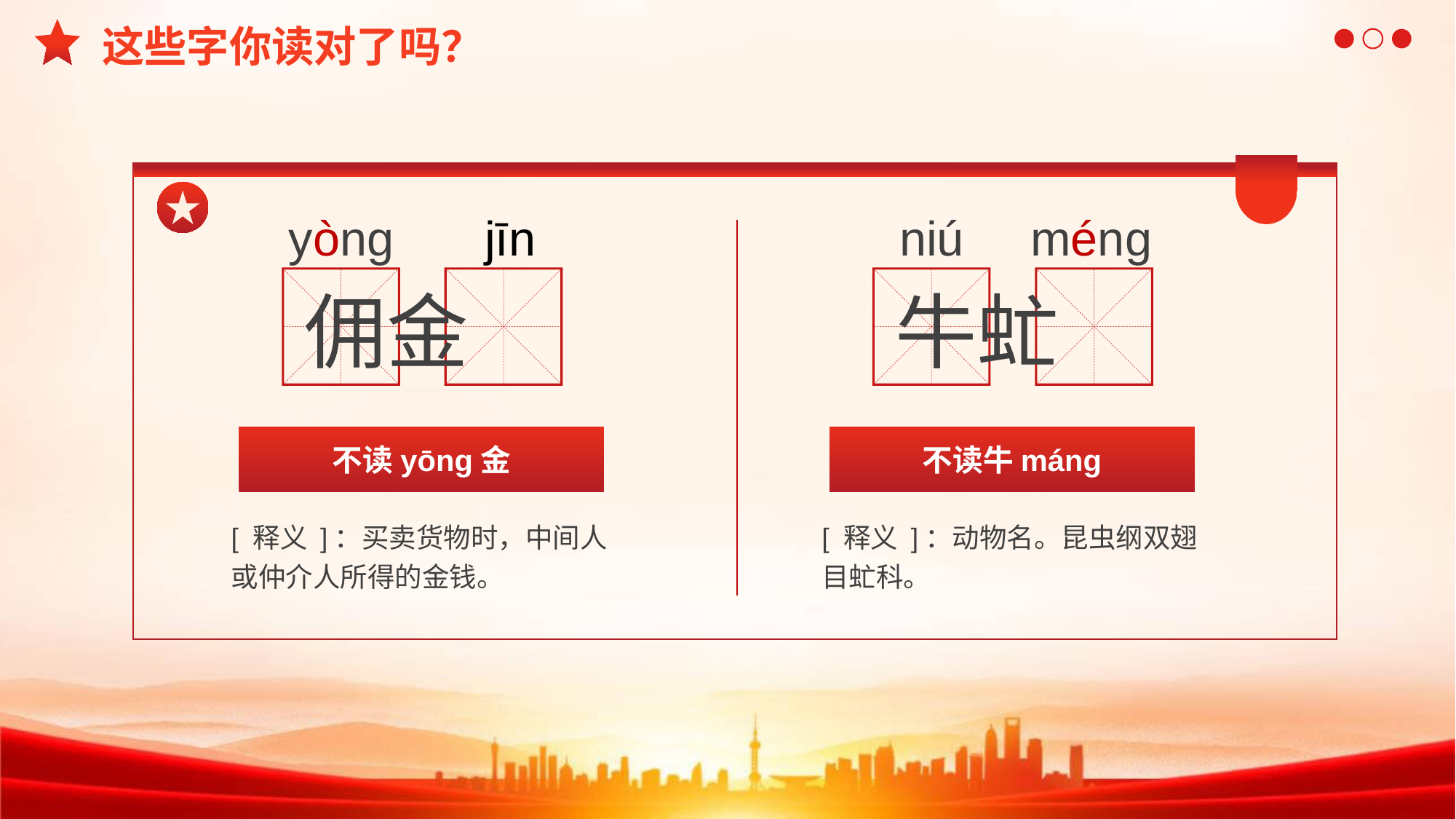

这些字你读对了吗？

yòng
 jīn

佣金
niú
méng

牛虻
不读yōng金
不读牛máng
[ 释义 ]：动物名。昆虫纲双翅目虻科。
[ 释义 ]：买卖货物时，中间人或仲介人所得的金钱。